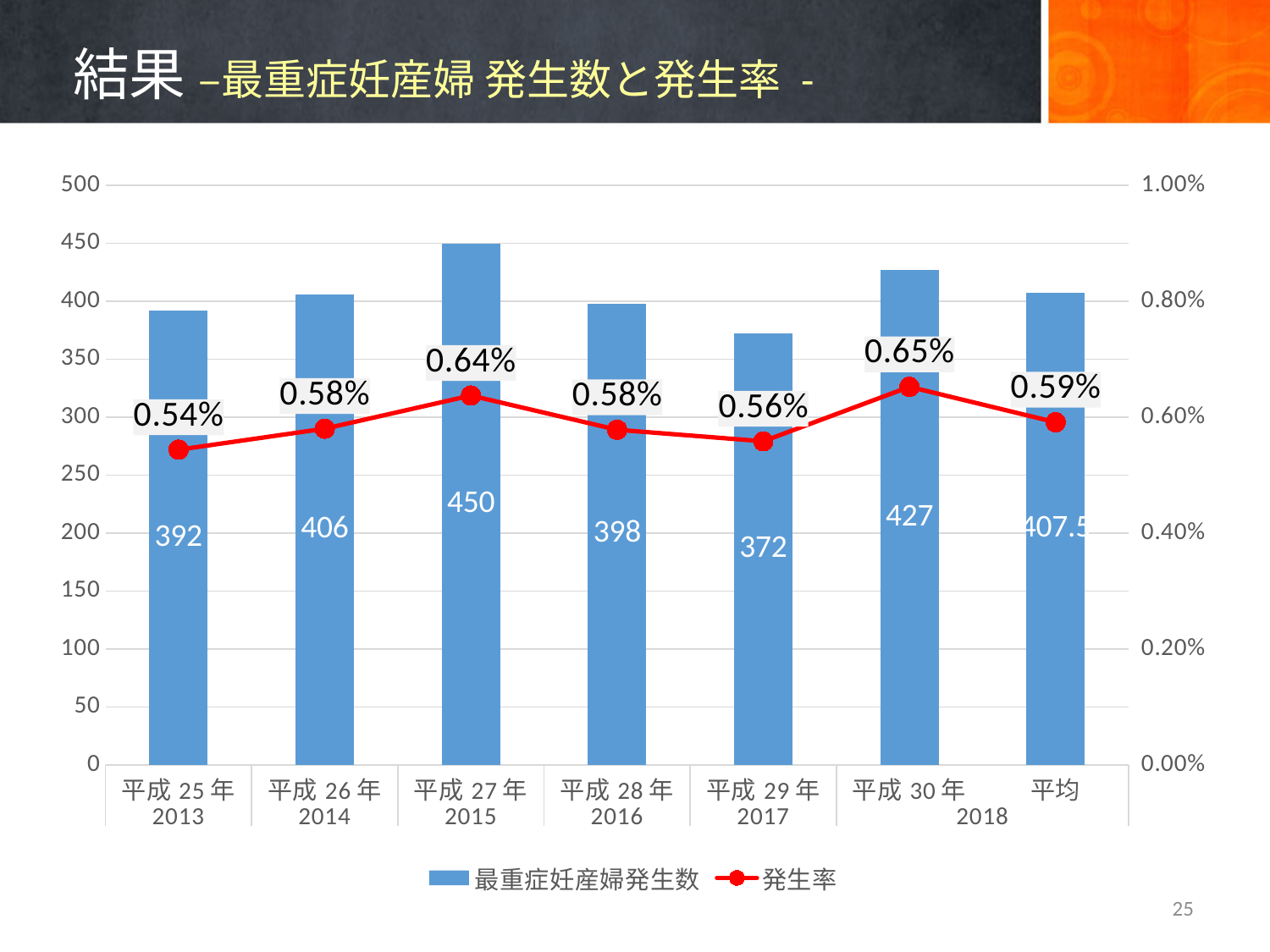

# 結果 –最重症妊産婦 発生数と発生率 -

### Chart

| Category | 最重症妊産婦発生数 |  |
|---|---|---|
| 平成25年 | 392.0 | 0.0054403641713159576 |
| 平成26年 | 406.0 | 0.005802652641207409 |
| 平成27年 | 450.0 | 0.006374298827129016 |
| 平成28年 | 398.0 | 0.005783538711927458 |
| 平成29年 | 372.0 | 0.00558541785531966 |
| 平成30年 | 427.0 | 0.00652446291599181 |
| 平均 | 407.5 | 0.005913195737662099 |
25